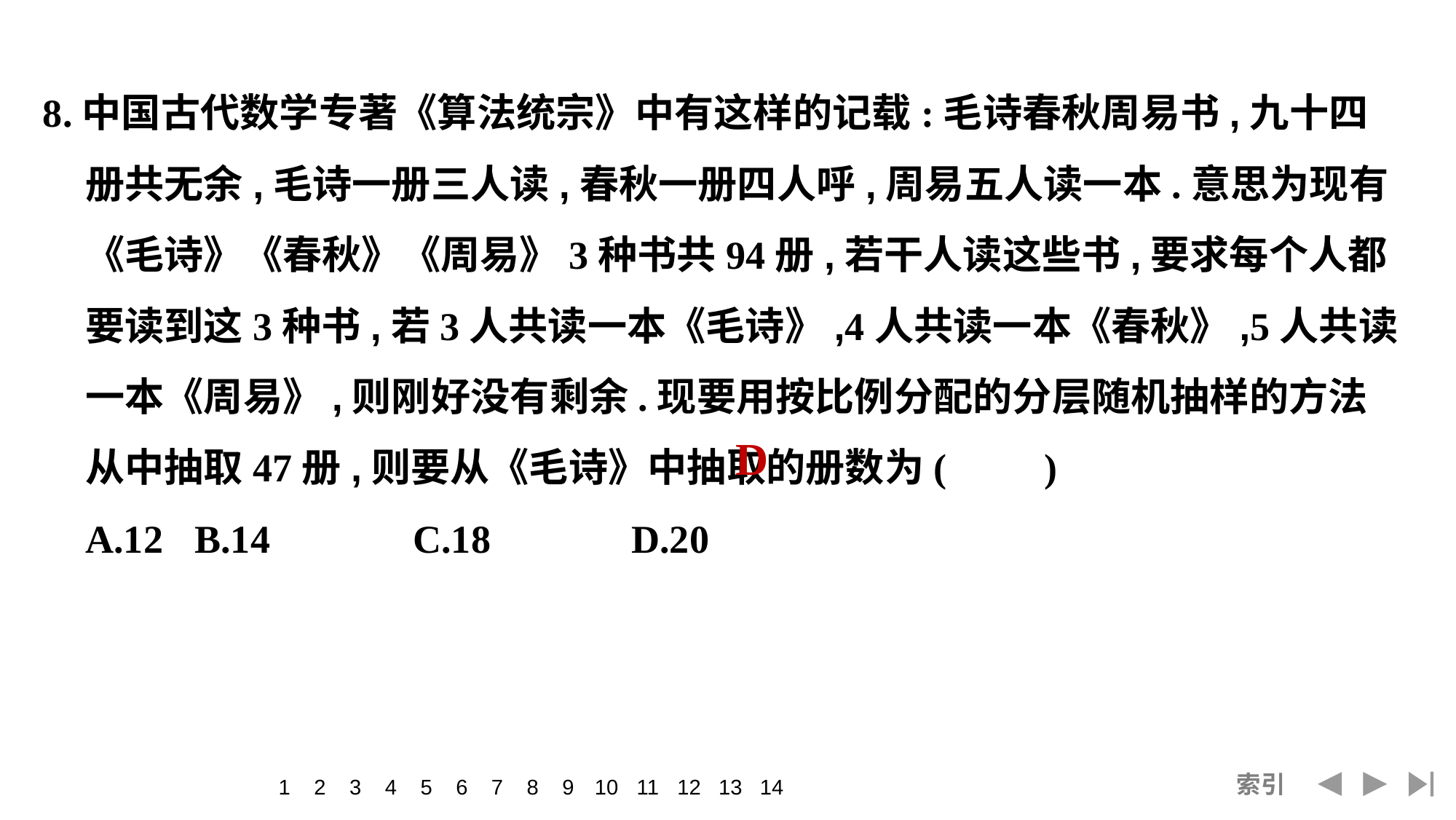

8.中国古代数学专著《算法统宗》中有这样的记载:毛诗春秋周易书,九十四册共无余,毛诗一册三人读,春秋一册四人呼,周易五人读一本.意思为现有《毛诗》《春秋》《周易》3种书共94册,若干人读这些书,要求每个人都要读到这3种书,若3人共读一本《毛诗》,4人共读一本《春秋》,5人共读一本《周易》,则刚好没有剩余.现要用按比例分配的分层随机抽样的方法从中抽取47册,则要从《毛诗》中抽取的册数为(　　)
	A.12	B.14		C.18		D.20
D